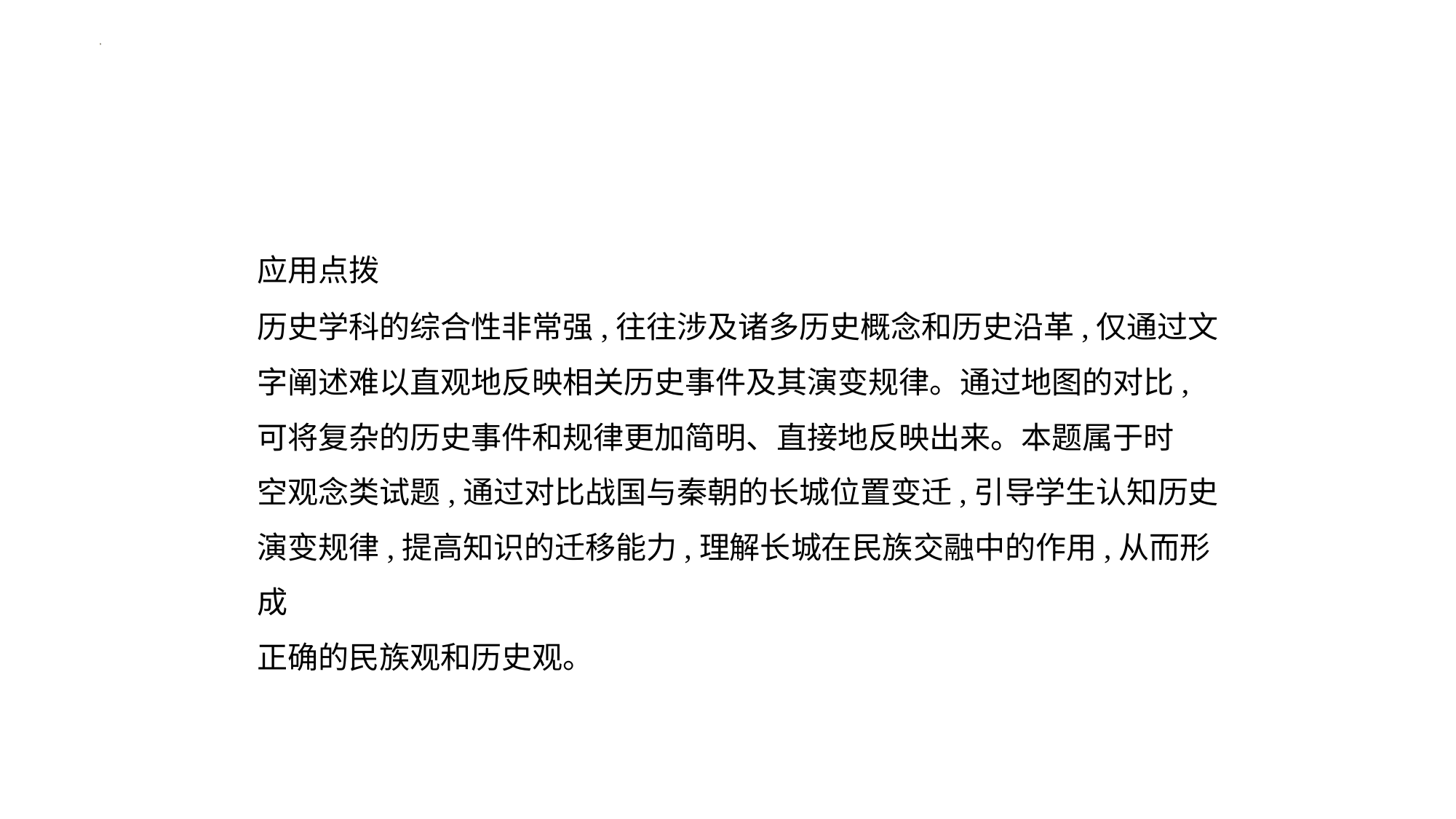

应用点拨
历史学科的综合性非常强,往往涉及诸多历史概念和历史沿革,仅通过文
字阐述难以直观地反映相关历史事件及其演变规律。通过地图的对比,
可将复杂的历史事件和规律更加简明、直接地反映出来。本题属于时
空观念类试题,通过对比战国与秦朝的长城位置变迁,引导学生认知历史
演变规律,提高知识的迁移能力,理解长城在民族交融中的作用,从而形成
正确的民族观和历史观。